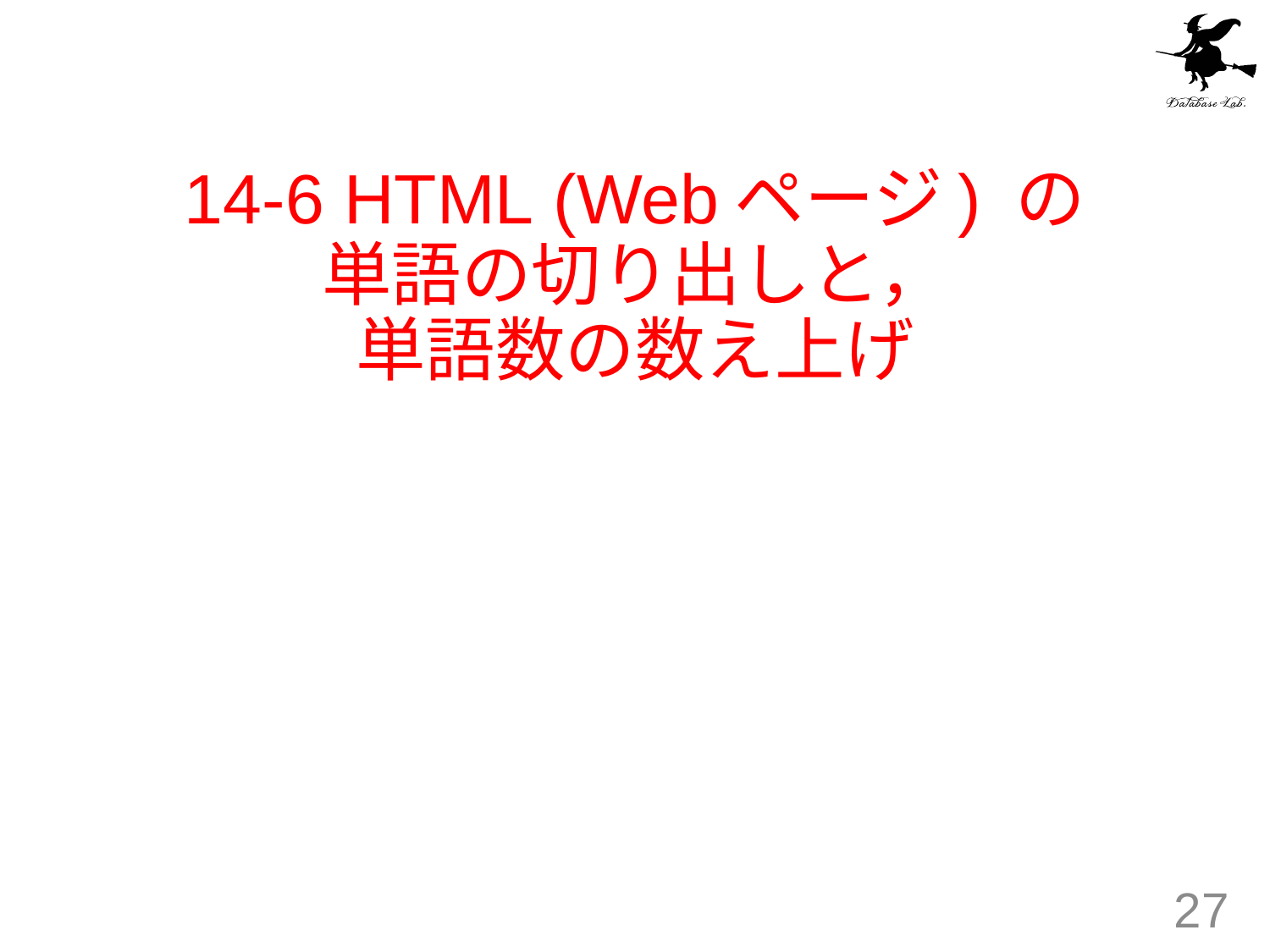

# 14-6 HTML (Webページ) の 単語の切り出しと， 単語数の数え上げ
27